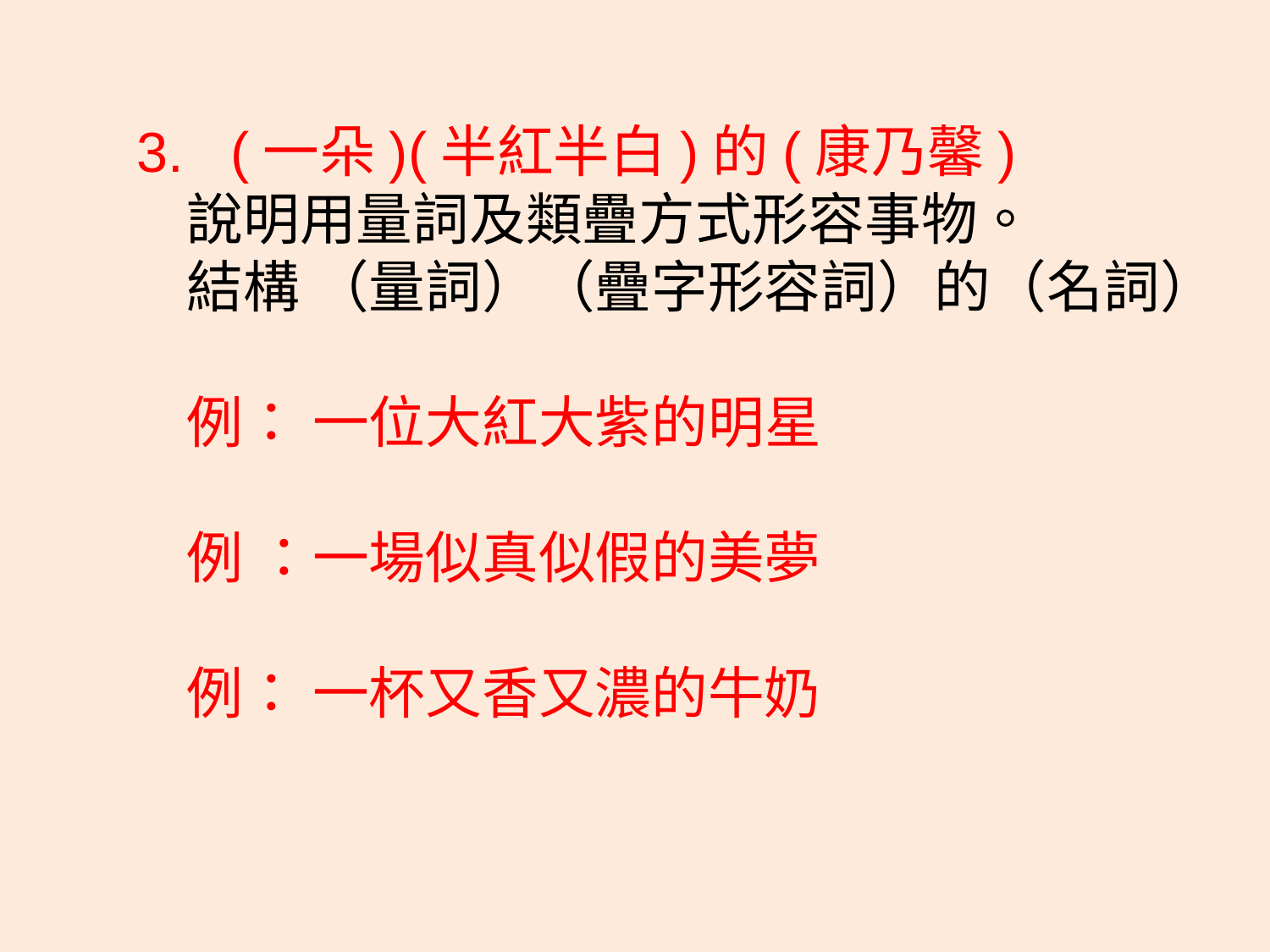

3.   (一朵)(半紅半白)的(康乃馨)
　　說明用量詞及類疊方式形容事物。
　　結構 （量詞）（疊字形容詞）的（名詞）
　　例： 一位大紅大紫的明星
　　例 ：一場似真似假的美夢
　　例： 一杯又香又濃的牛奶